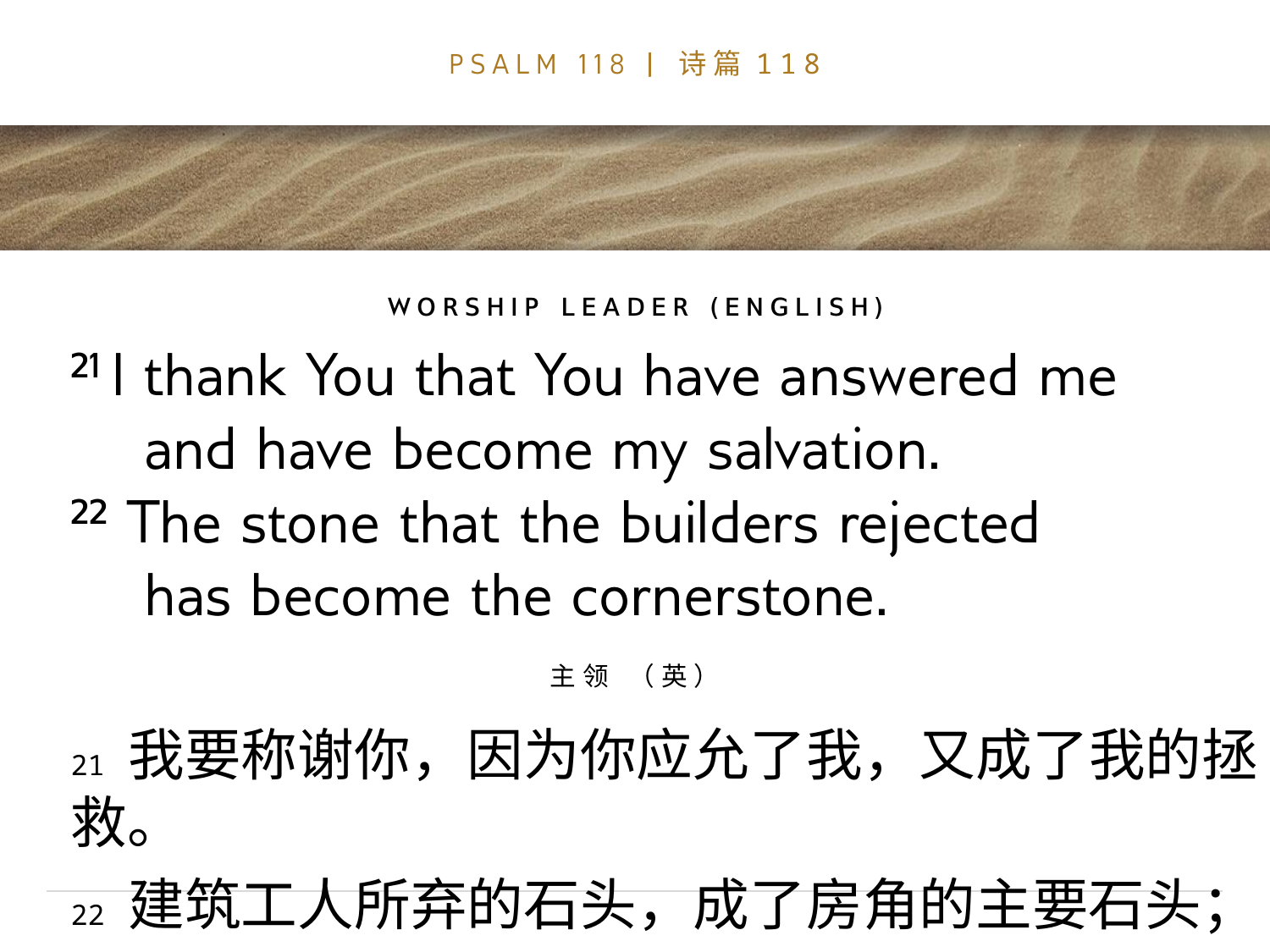

# PSALM 118 | 诗篇118
WORSHIP LEADER (ENGLISH)
21 I thank You that You have answered me
    and have become my salvation.
22 The stone that the builders rejected
    has become the cornerstone.

主领 （英）
21 我要称谢你，因为你应允了我，又成了我的拯救。
22 建筑工人所弃的石头，成了房角的主要石头；